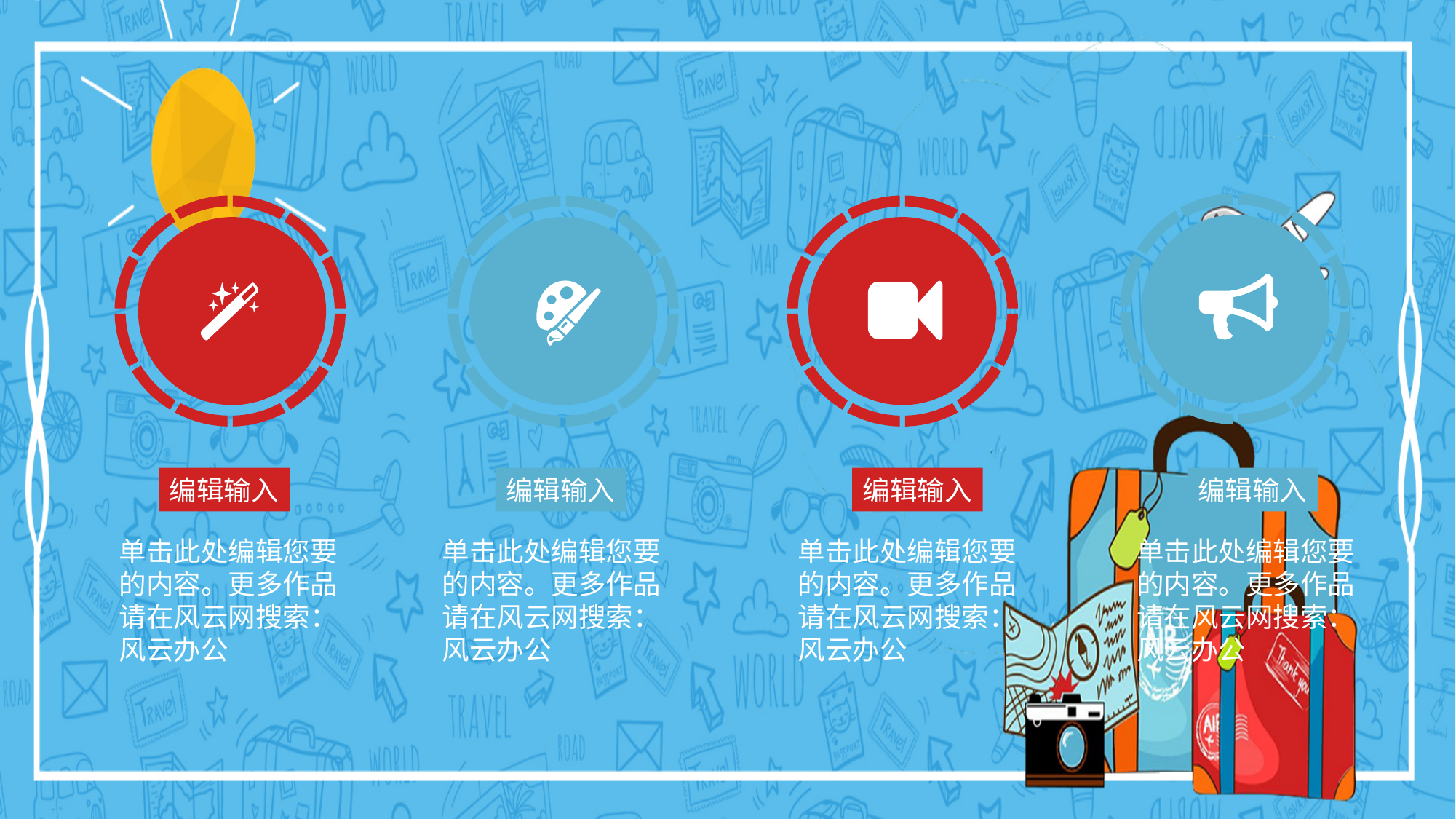

编辑输入
编辑输入
编辑输入
编辑输入
单击此处编辑您要的内容。更多作品请在风云网搜索：风云办公
单击此处编辑您要的内容。更多作品请在风云网搜索：风云办公
单击此处编辑您要的内容。更多作品请在风云网搜索：风云办公
单击此处编辑您要的内容。更多作品请在风云网搜索：风云办公